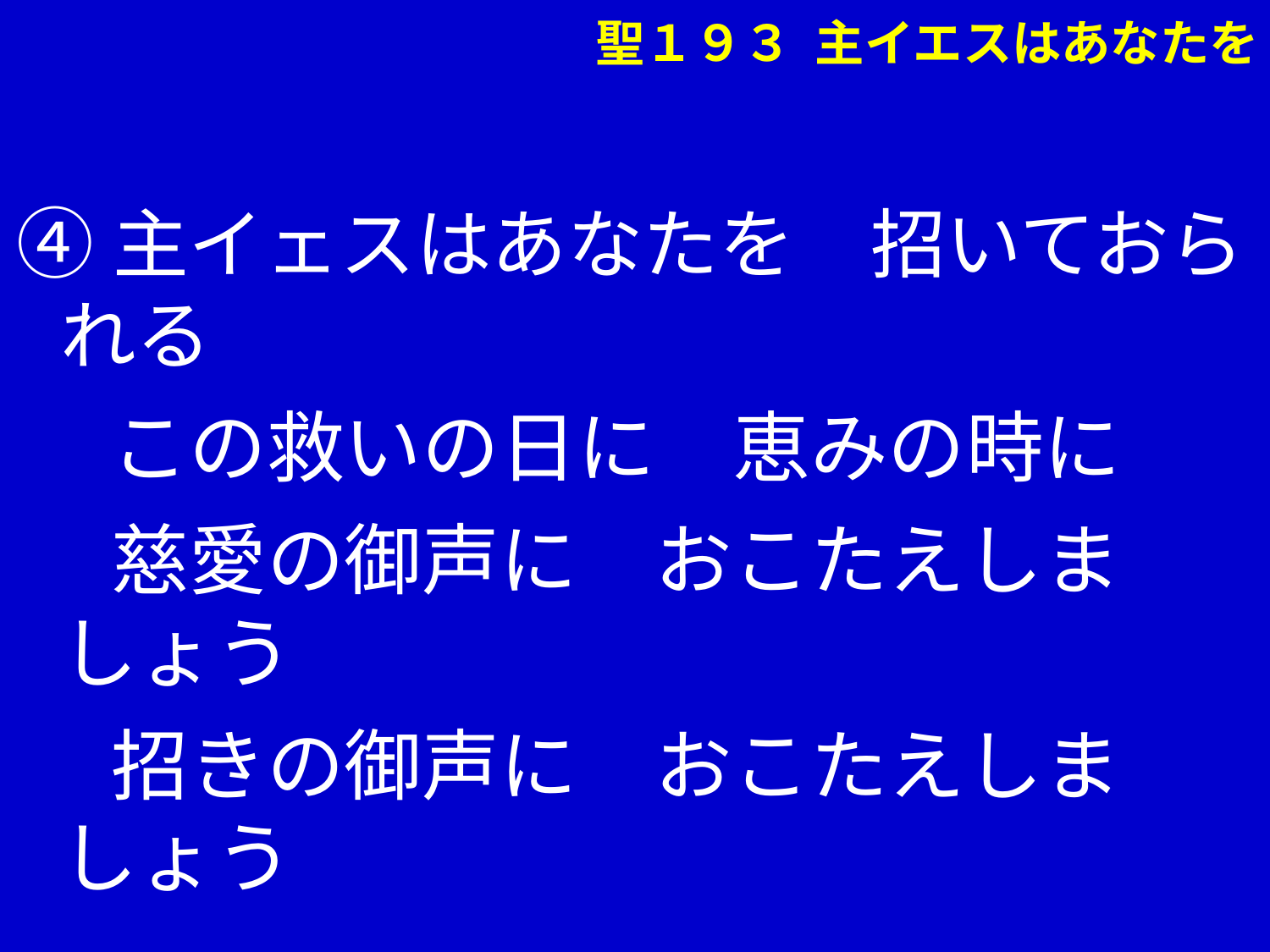

聖１９３  主イエスはあなたを

④主イェスはあなたを　招いておられる
　 この救いの日に　恵みの時に
　 慈愛の御声に　おこたえしましょう
　 招きの御声に　おこたえしましょう